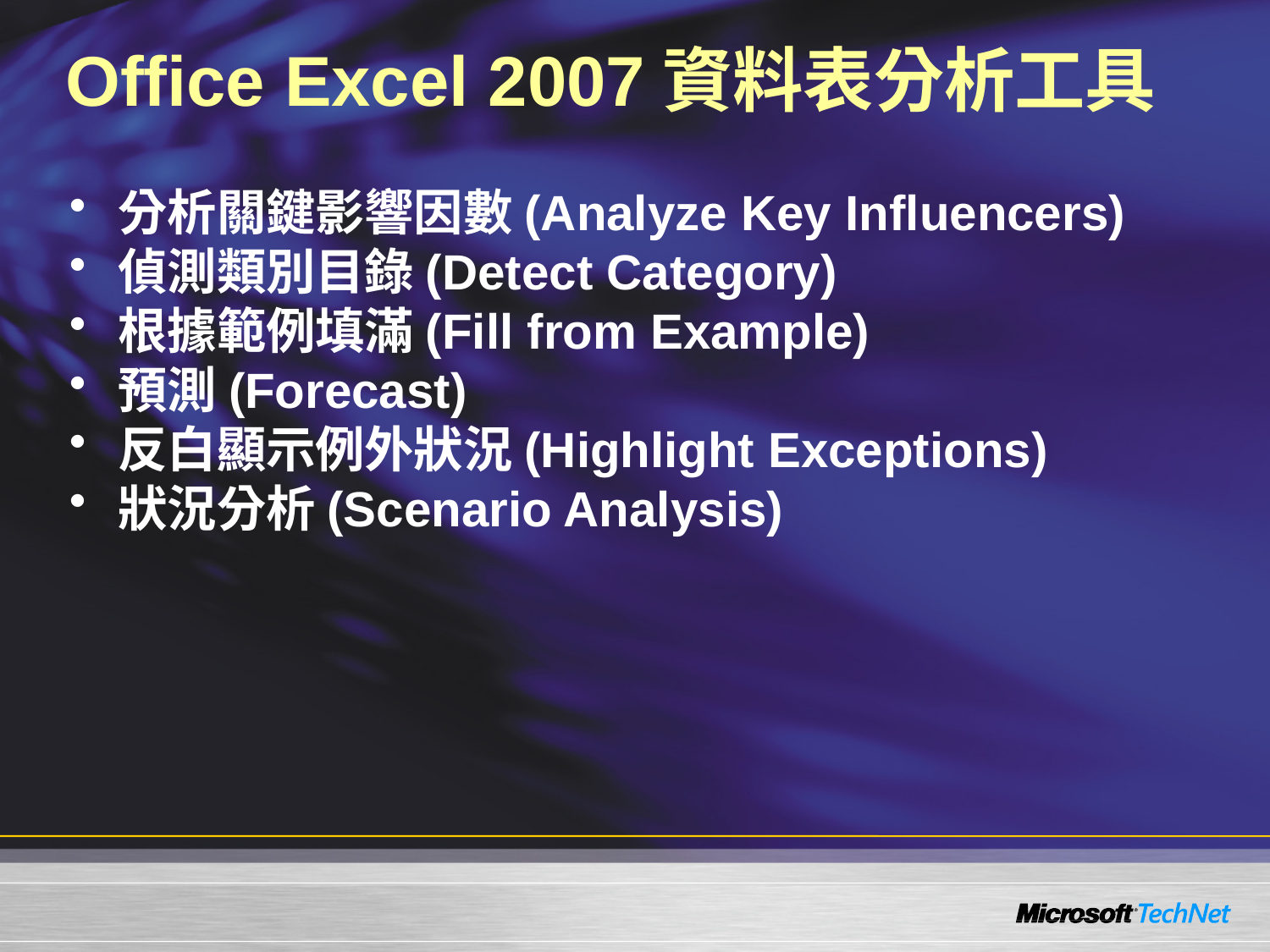

# Office Excel 2007資料表分析工具
分析關鍵影響因數(Analyze Key Influencers)
偵測類別目錄(Detect Category)
根據範例填滿(Fill from Example)
預測(Forecast)
反白顯示例外狀況(Highlight Exceptions)
狀況分析(Scenario Analysis)